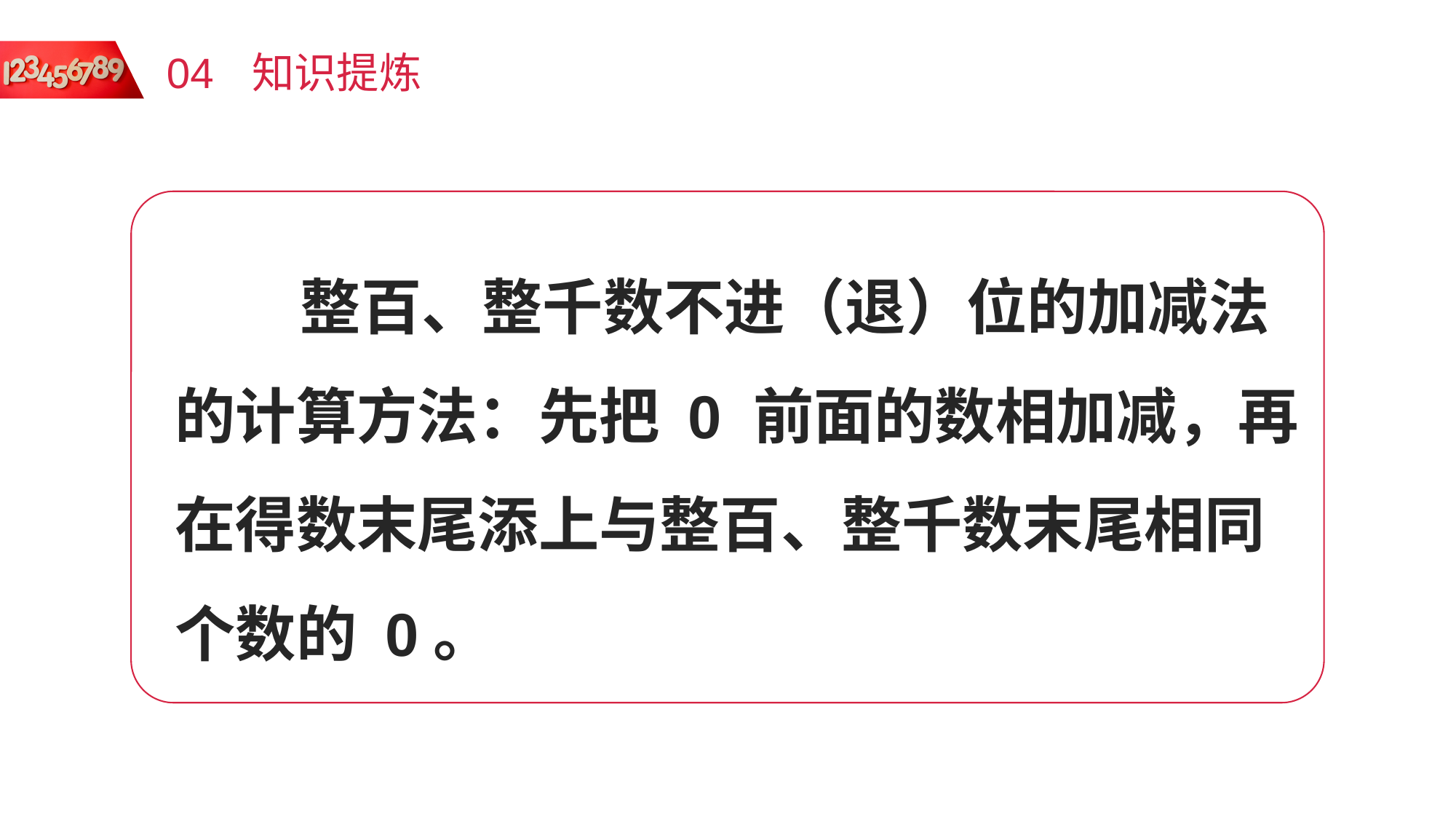

04
知识提炼

        整百、整千数不进（退）位的加减法的计算方法：先把 0 前面的数相加减，再在得数末尾添上与整百、整千数末尾相同个数的 0。